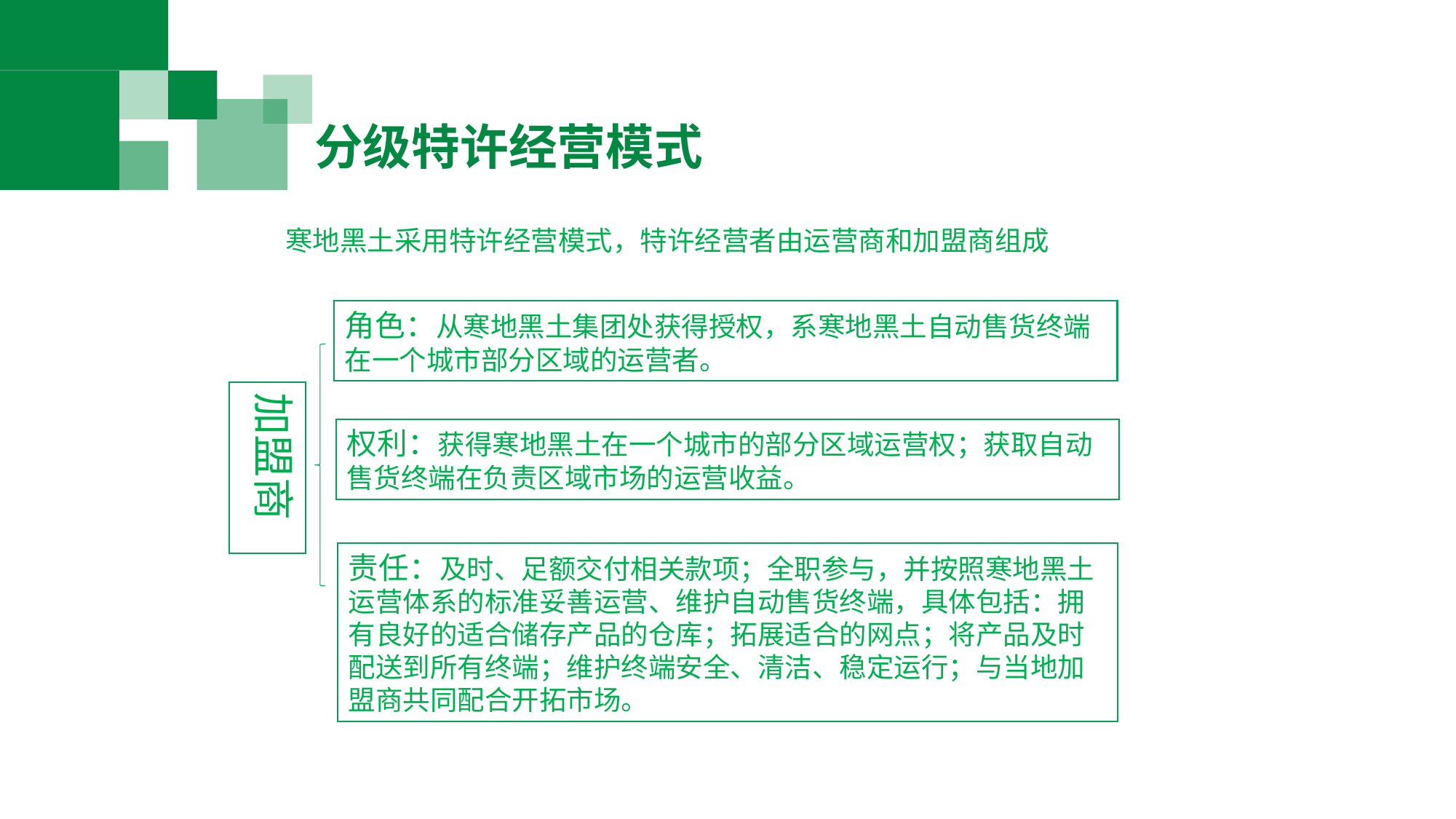

分级特许经营模式
寒地黑土采用特许经营模式，特许经营者由运营商和加盟商组成
角色：从寒地黑土集团处获得授权，系寒地黑土自动售货终端在一个城市部分区域的运营者。
社区
鲜米机

加盟商
权利：获得寒地黑土在一个城市的部分区域运营权；获取自动售货终端在负责区域市场的运营收益。
责任：及时、足额交付相关款项；全职参与，并按照寒地黑土运营体系的标准妥善运营、维护自动售货终端，具体包括：拥有良好的适合储存产品的仓库；拓展适合的网点；将产品及时配送到所有终端；维护终端安全、清洁、稳定运行；与当地加盟商共同配合开拓市场。